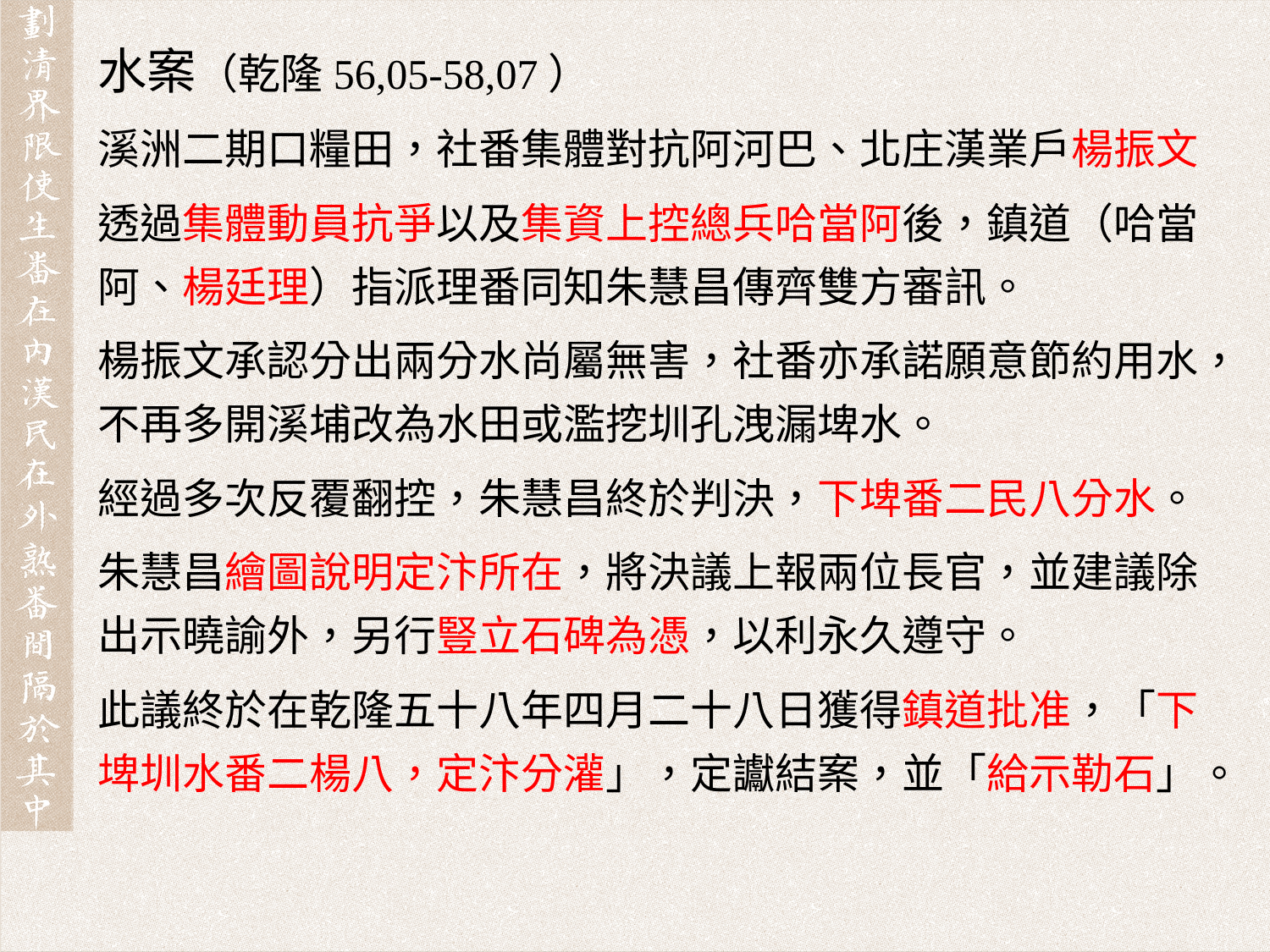

水案（乾隆56,05-58,07）
溪洲二期口糧田，社番集體對抗阿河巴、北庄漢業戶楊振文
透過集體動員抗爭以及集資上控總兵哈當阿後，鎮道（哈當阿、楊廷理）指派理番同知朱慧昌傳齊雙方審訊。
楊振文承認分出兩分水尚屬無害，社番亦承諾願意節約用水，不再多開溪埔改為水田或濫挖圳孔洩漏埤水。
經過多次反覆翻控，朱慧昌終於判決，下埤番二民八分水。
朱慧昌繪圖說明定汴所在，將決議上報兩位長官，並建議除出示曉諭外，另行豎立石碑為憑，以利永久遵守。
此議終於在乾隆五十八年四月二十八日獲得鎮道批准，「下埤圳水番二楊八，定汴分灌」，定讞結案，並「給示勒石」。